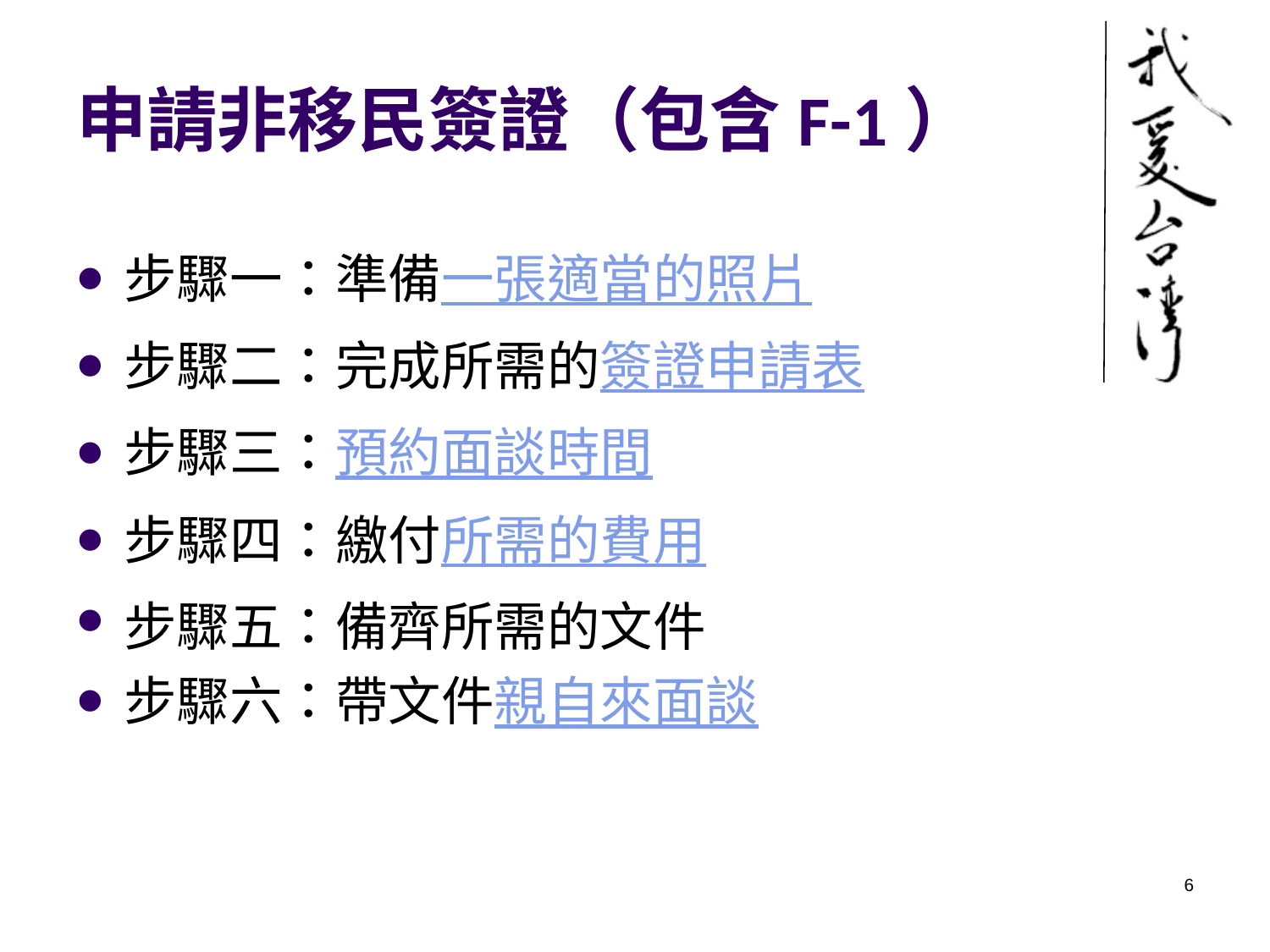

# 申請非移民簽證（包含F-1）
步驟一：準備一張適當的照片
步驟二：完成所需的簽證申請表
步驟三：預約面談時間
步驟四：繳付所需的費用
步驟五：備齊所需的文件
步驟六：帶文件親自來面談
6